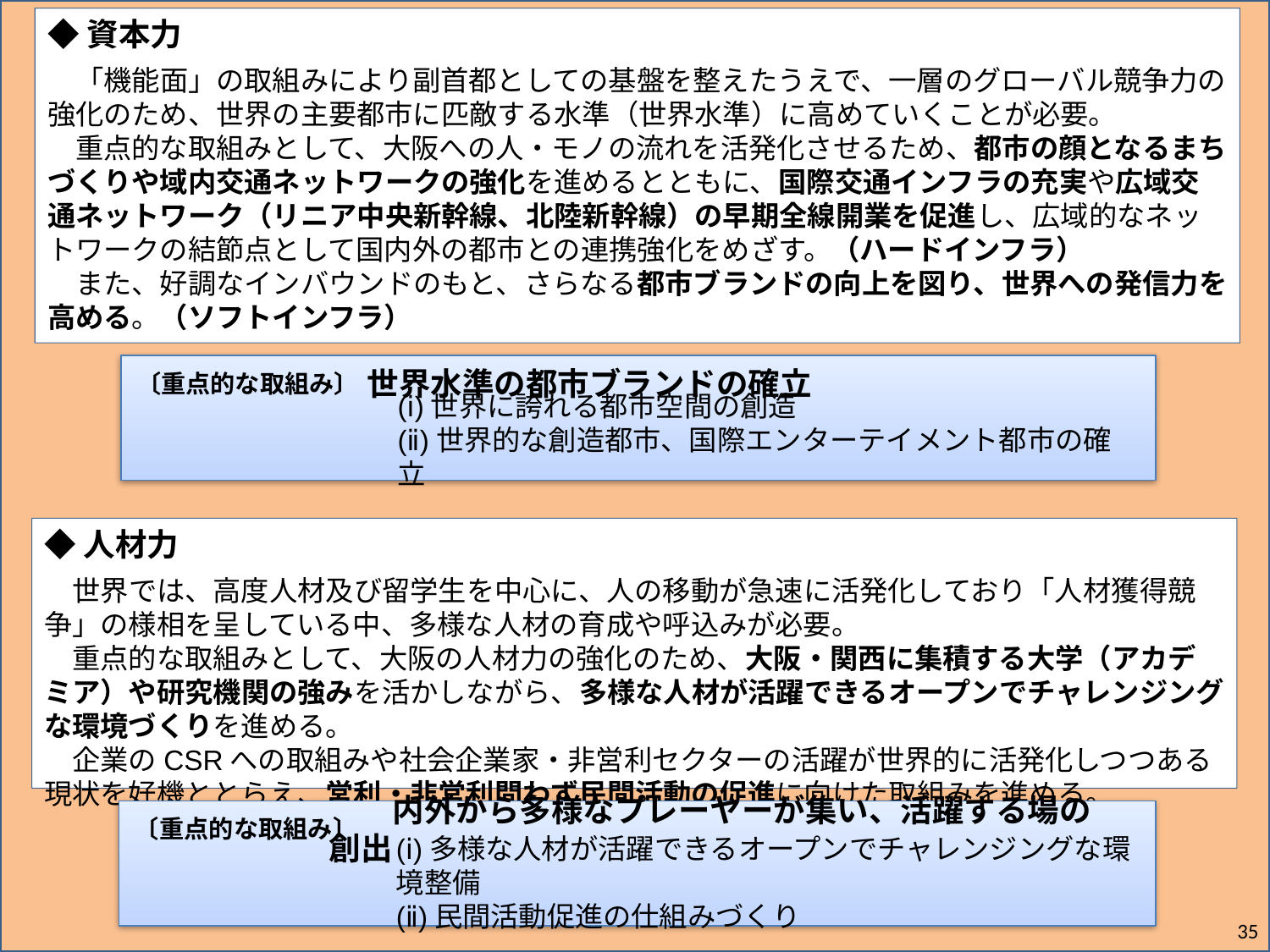

◆資本力
　「機能面」の取組みにより副首都としての基盤を整えたうえで、一層のグローバル競争力の強化のため、世界の主要都市に匹敵する水準（世界水準）に高めていくことが必要。
　重点的な取組みとして、大阪への人・モノの流れを活発化させるため、都市の顔となるまちづくりや域内交通ネットワークの強化を進めるとともに、国際交通インフラの充実や広域交通ネットワーク（リニア中央新幹線、北陸新幹線）の早期全線開業を促進し、広域的なネットワークの結節点として国内外の都市との連携強化をめざす。（ハードインフラ）
　また、好調なインバウンドのもと、さらなる都市ブランドの向上を図り、世界への発信力を高める。（ソフトインフラ）
    世界水準の都市ブランドの確立

〔重点的な取組み〕
(ⅰ)世界に誇れる都市空間の創造
(ⅱ)世界的な創造都市、国際エンターテイメント都市の確立
◆人材力
　世界では、高度人材及び留学生を中心に、人の移動が急速に活発化しており「人材獲得競争」の様相を呈している中、多様な人材の育成や呼込みが必要。
　重点的な取組みとして、大阪の人材力の強化のため、大阪・関西に集積する大学（アカデミア）や研究機関の強みを活かしながら、多様な人材が活躍できるオープンでチャレンジングな環境づくりを進める。
　企業のCSRへの取組みや社会企業家・非営利セクターの活躍が世界的に活発化しつつある現状を好機ととらえ、営利・非営利問わず民間活動の促進に向けた取組みを進める。

　　内外から多様なプレーヤーが集い、活躍する場の創出

〔重点的な取組み〕
(ⅰ)多様な人材が活躍できるオープンでチャレンジングな環境整備
(ⅱ)民間活動促進の仕組みづくり
35